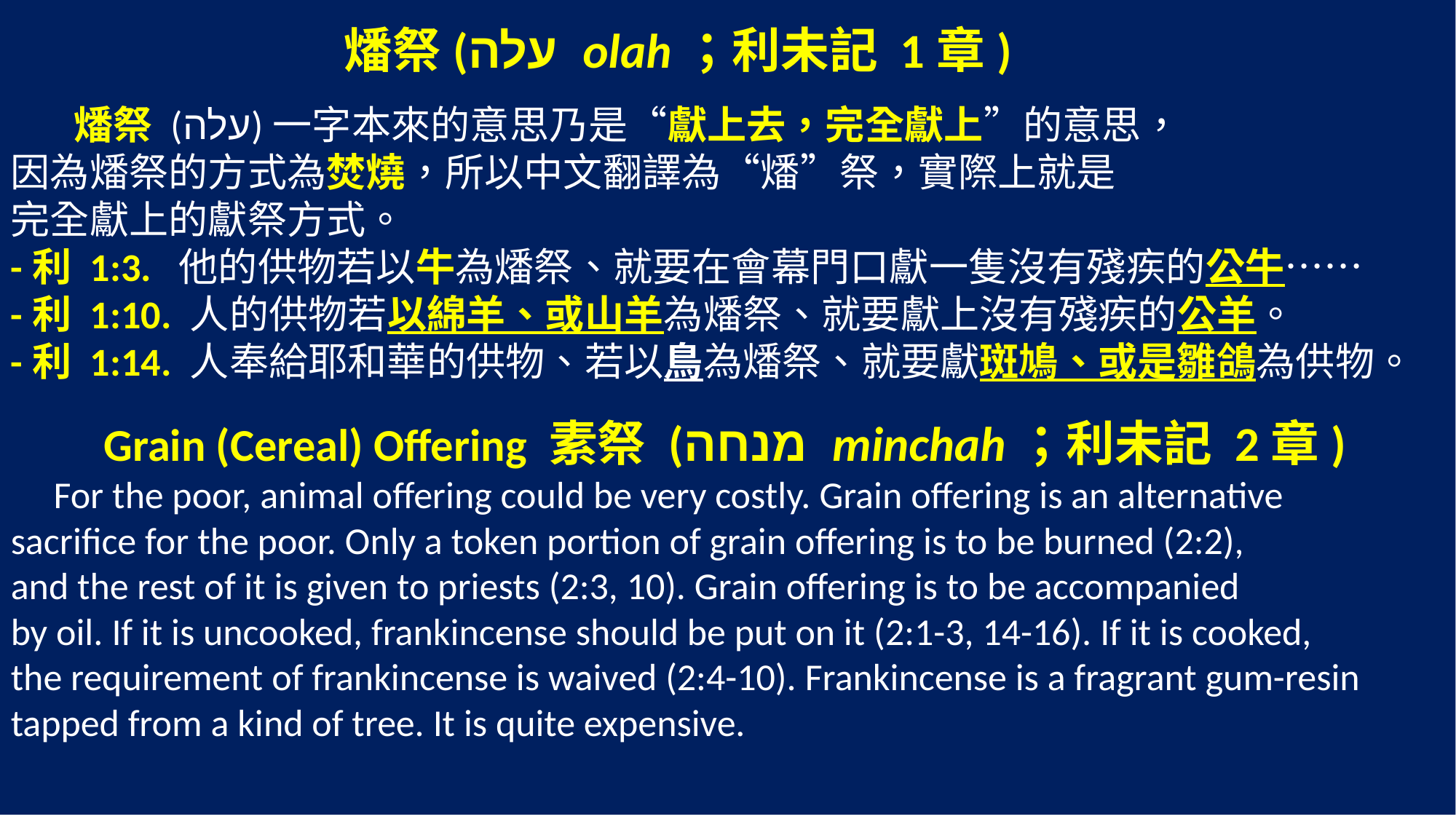

燔祭(עלה  olah；利未記 1章)

      燔祭 (עלה)一字本來的意思乃是“獻上去，完全獻上”的意思，
因為燔祭的方式為焚燒，所以中文翻譯為“燔”祭，實際上就是
完全獻上的獻祭方式。
-利 1:3.  ‎他的供物若以牛為燔祭、就要在會幕門口獻一隻沒有殘疾的公牛……
-利 1:10. 人的供物若以綿羊、或山羊為燔祭、就要獻上沒有殘疾的公羊。
-利 1:14. 人奉給耶和華的供物、若以鳥為燔祭、就要獻斑鳩、或是雛鴿為供物。

         Grain (Cereal) Offering 素祭 (מנחה  minchah；利未記 2章)
     For the poor, animal offering could be very costly. Grain offering is an alternative
sacrifice for the poor. Only a token portion of grain offering is to be burned (2:2),
and the rest of it is given to priests (2:3, 10). Grain offering is to be accompanied
by oil. If it is uncooked, frankincense should be put on it (2:1-3, 14-16). If it is cooked,
the requirement of frankincense is waived (2:4-10). Frankincense is a fragrant gum-resin tapped from a kind of tree. It is quite expensive.